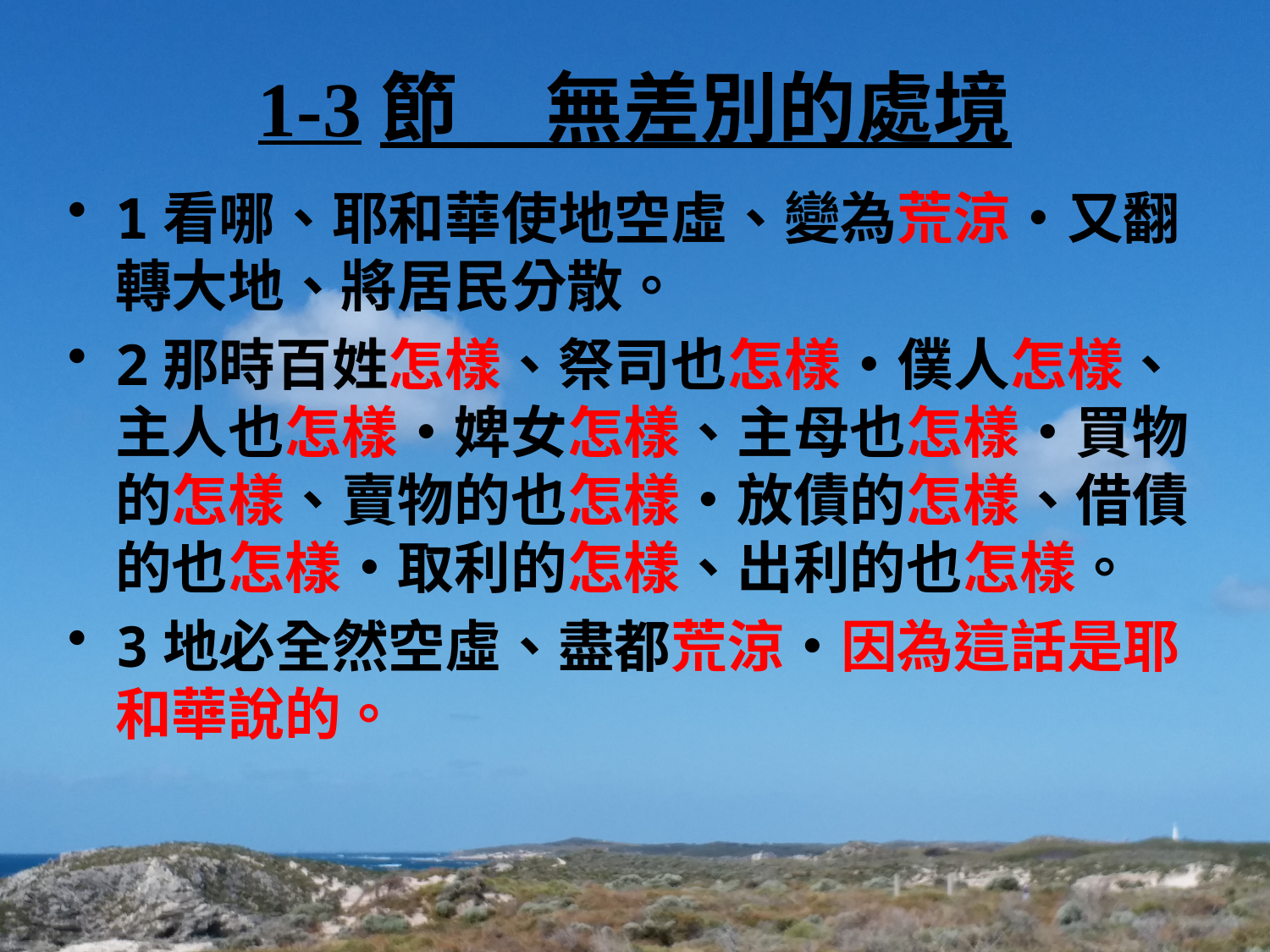

# 1-3節     無差別的處境
1看哪、耶和華使地空虛、變為荒涼‧又翻轉大地、將居民分散。
2那時百姓怎樣、祭司也怎樣‧僕人怎樣、主人也怎樣‧婢女怎樣、主母也怎樣‧買物的怎樣、賣物的也怎樣‧放債的怎樣、借債的也怎樣‧取利的怎樣、出利的也怎樣。
3地必全然空虛、盡都荒涼‧因為這話是耶和華說的。